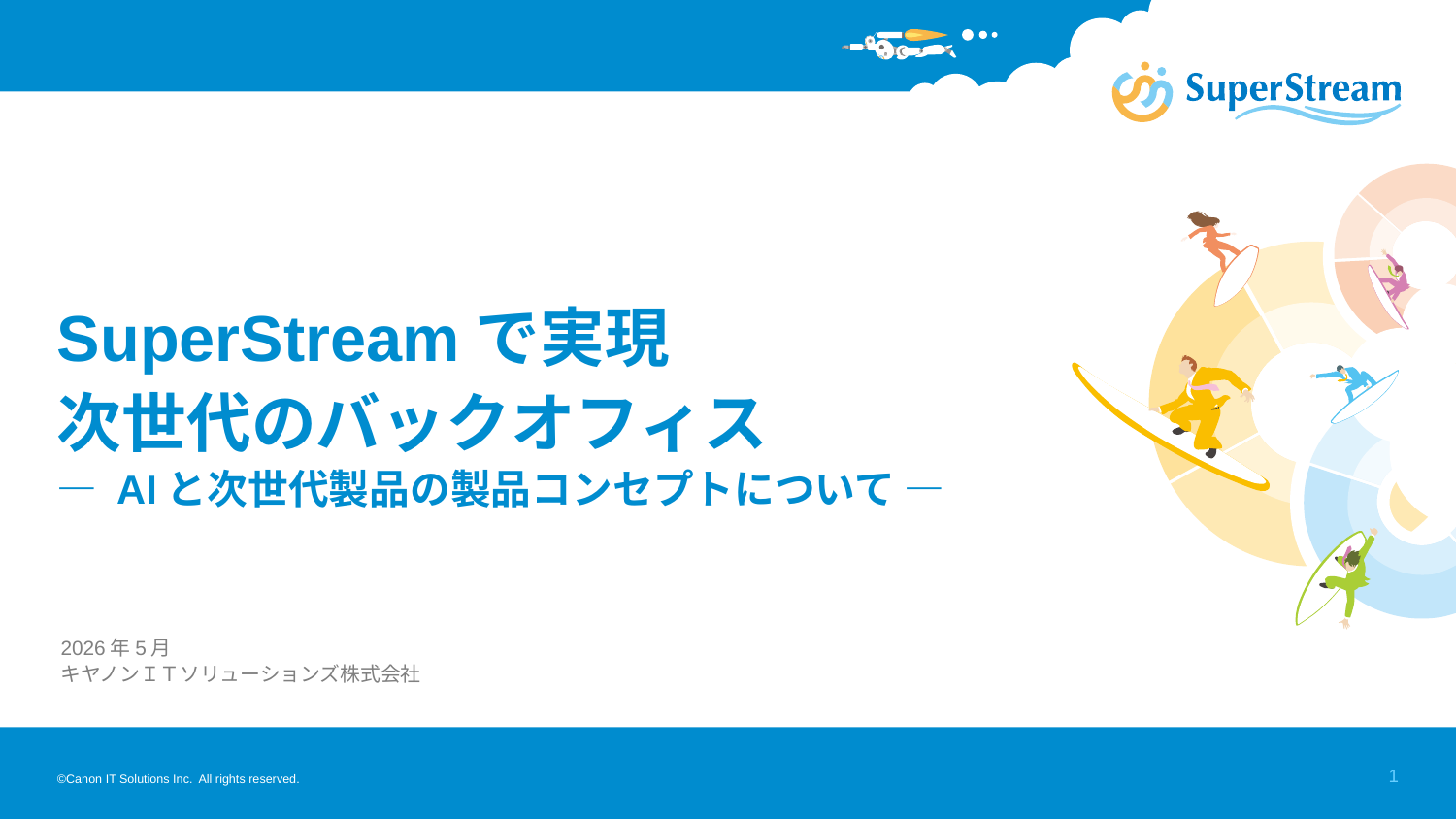

# SuperStreamで実現 次世代のバックオフィス ― AIと次世代製品の製品コンセプトについて ―
2026年5月
キヤノンＩＴソリューションズ株式会社
©Canon IT Solutions Inc.  All rights reserved.
1